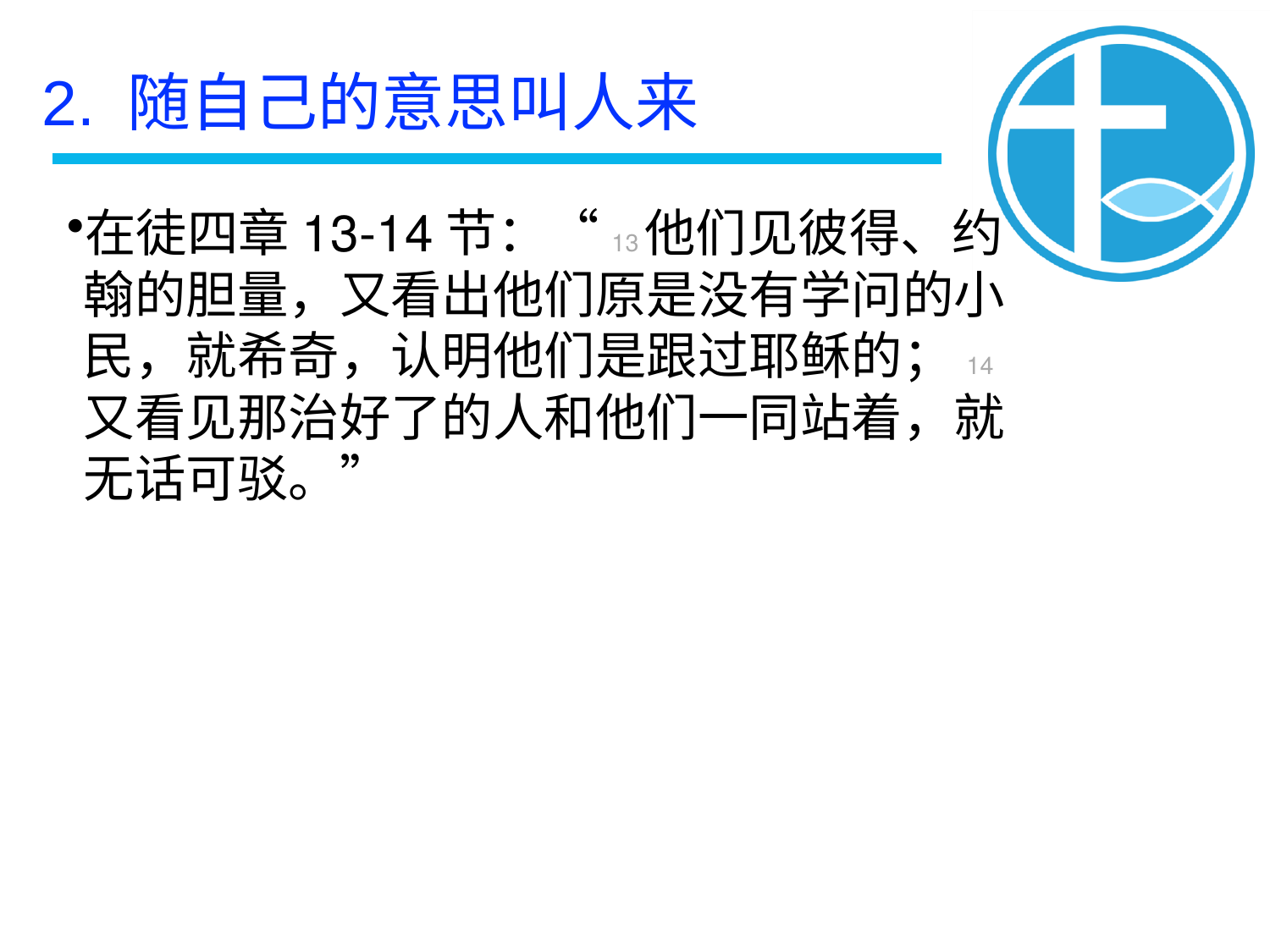

2. 随自己的意思叫人来
在徒四章13-14节：“13他们见彼得、约翰的胆量，又看出他们原是没有学问的小民，就希奇，认明他们是跟过耶稣的；14又看见那治好了的人和他们一同站着，就无话可驳。”